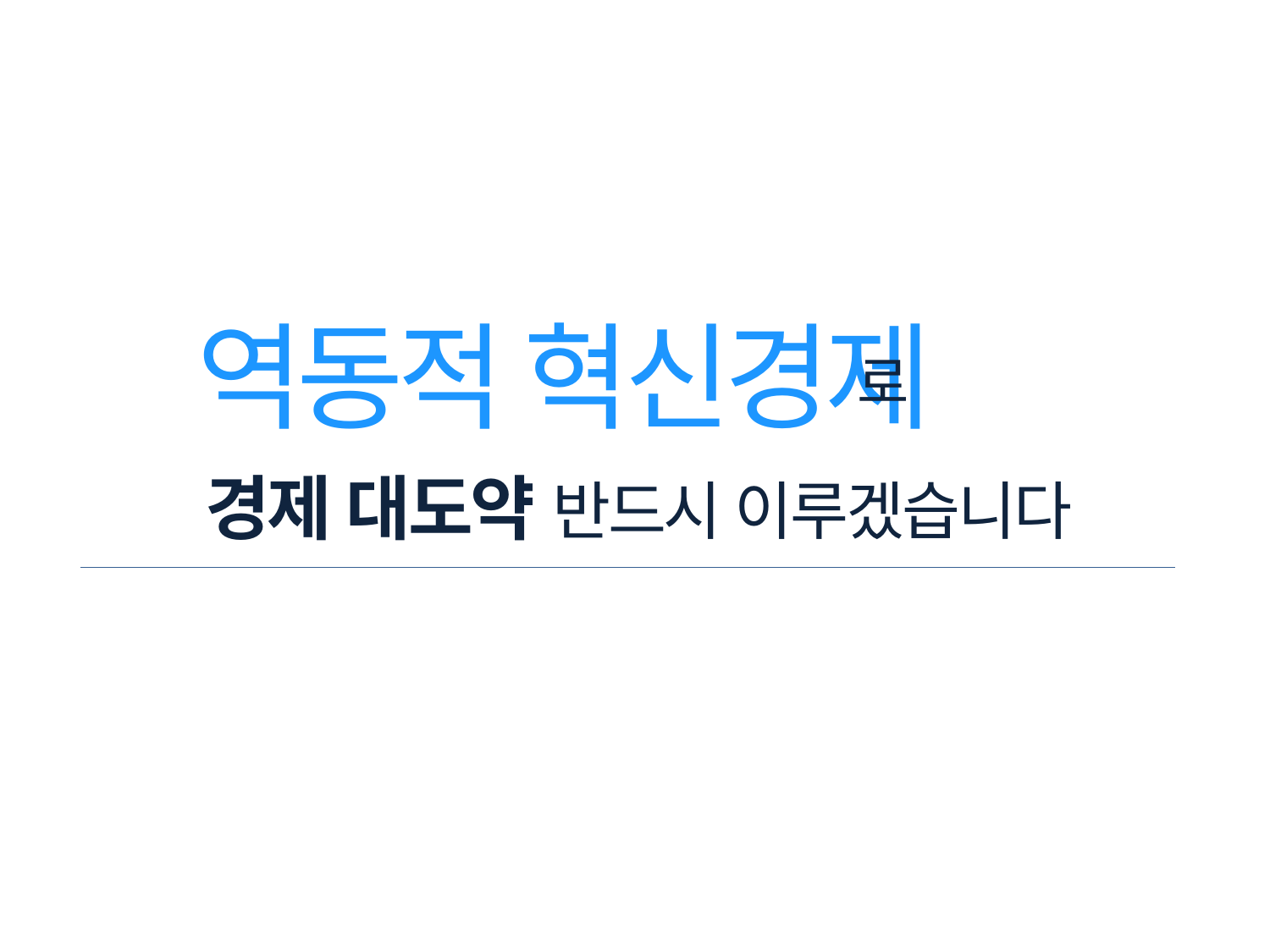

역동적 혁신경제
로
경제 대도약 반드시 이루겠습니다